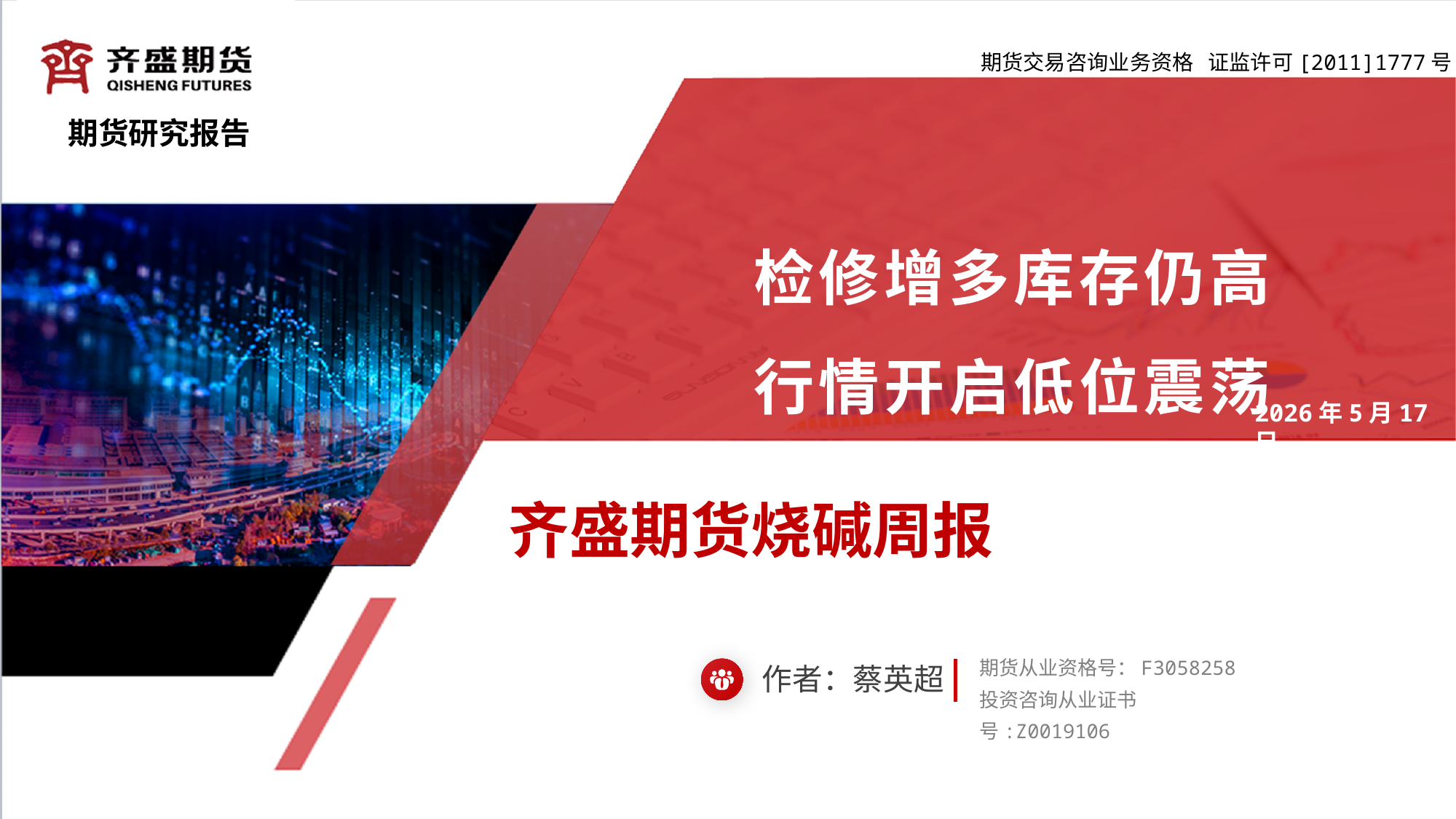

期货研究报告
检修增多库存仍高
行情开启低位震荡
2026年5月17日
齐盛期货烧碱周报
期货从业资格号：F3058258
投资咨询从业证书号:Z0019106
作者：蔡英超